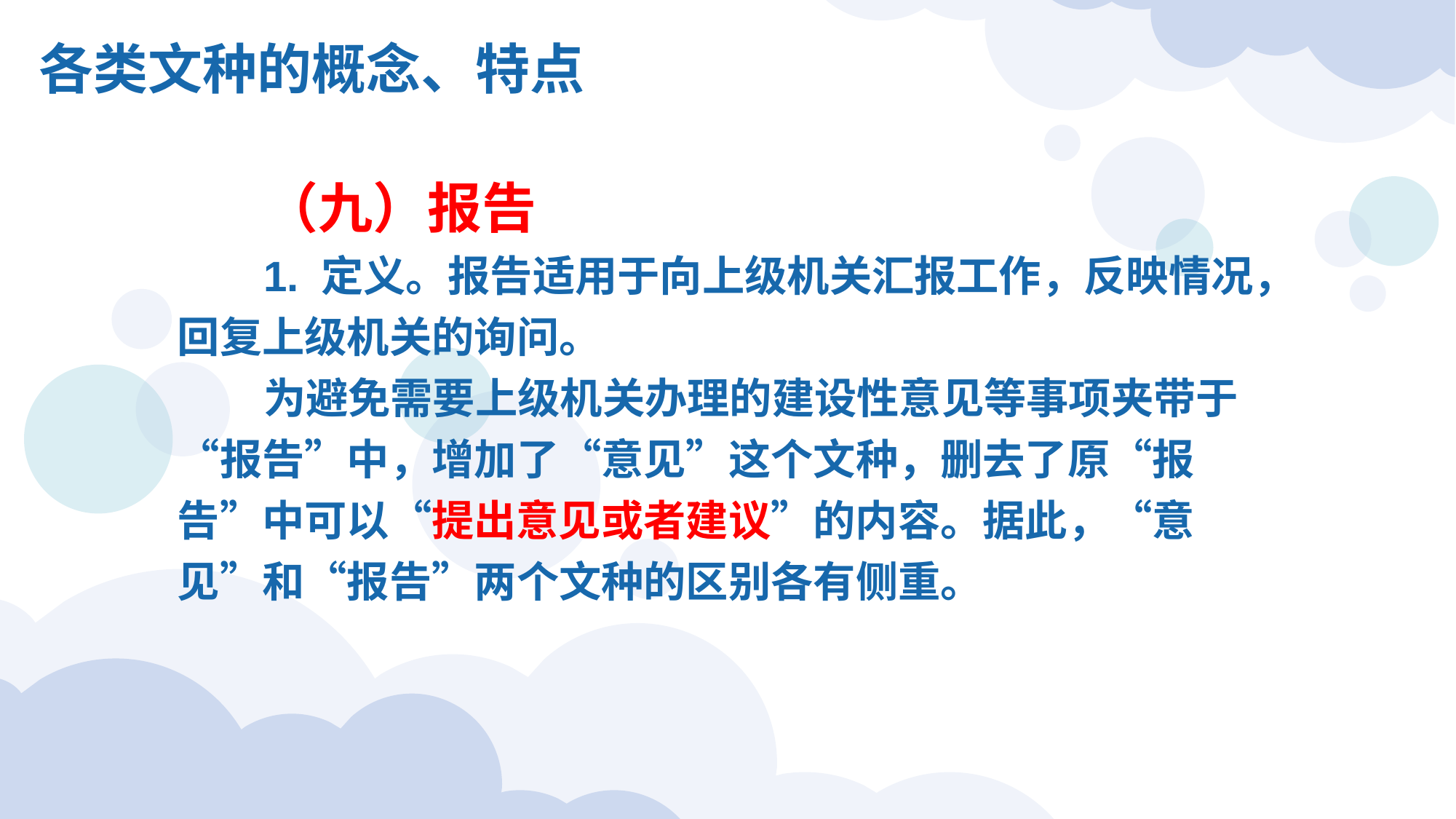

各类文种的概念、特点
（九）报告
1. 定义。报告适用于向上级机关汇报工作，反映情况，回复上级机关的询问。
为避免需要上级机关办理的建设性意见等事项夹带于“报告”中，增加了“意见”这个文种，删去了原“报告”中可以“提出意见或者建议”的内容。据此，“意见”和“报告”两个文种的区别各有侧重。